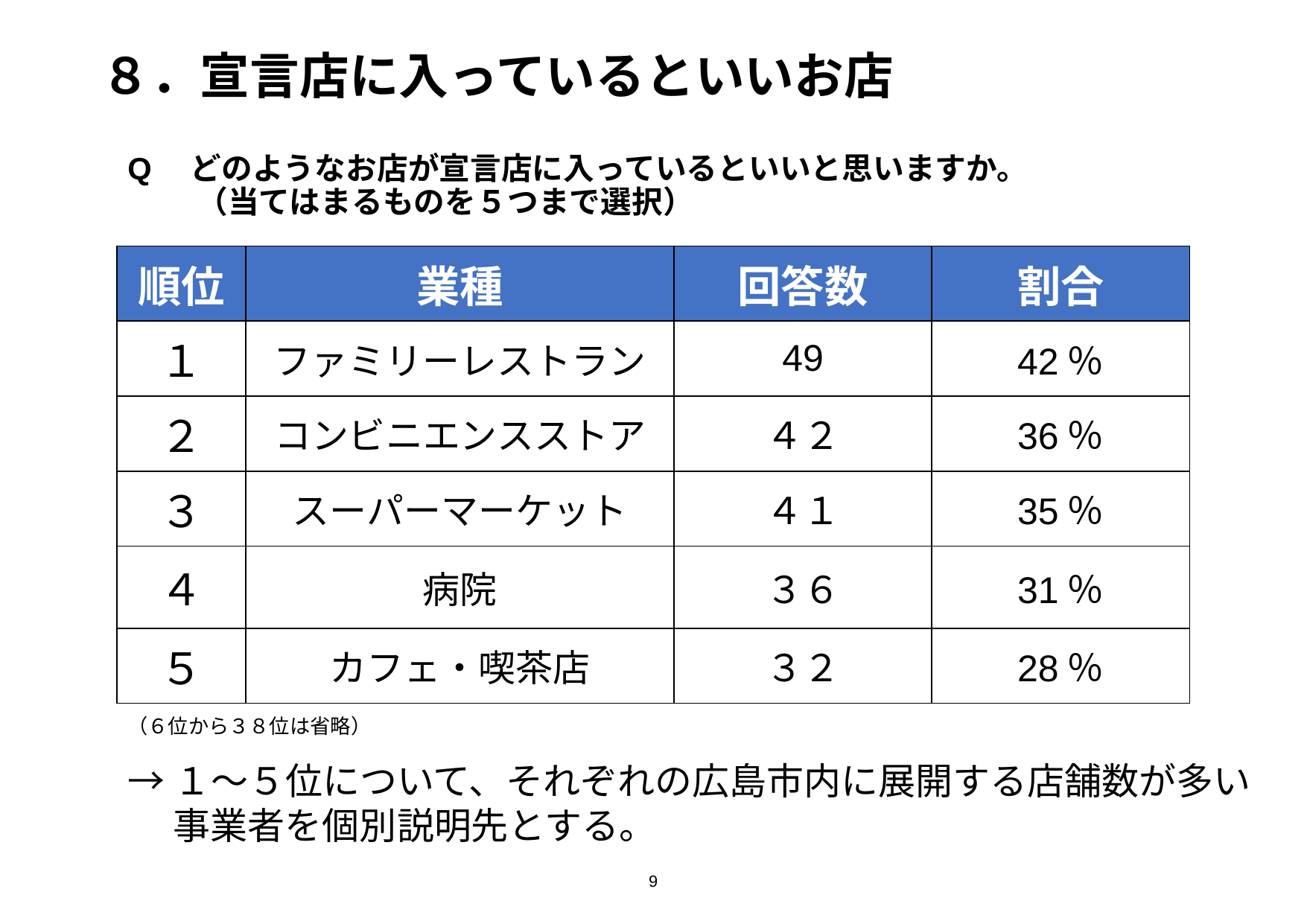

# ８．宣言店に入っているといいお店
Q　どのようなお店が宣言店に入っているといいと思いますか。
　　 （当てはまるものを５つまで選択）
| 順位 | 業種 | 回答数 | 割合 |
| --- | --- | --- | --- |
| １ | ファミリーレストラン | 49 | 42％ |
| ２ | コンビニエンスストア | ４２ | 36％ |
| ３ | スーパーマーケット | ４１ | 35％ |
| ４ | 病院 | ３６ | 31％ |
| ５ | カフェ・喫茶店 | ３２ | 28％ |
（６位から３８位は省略）
→１～５位について、それぞれの広島市内に展開する店舗数が多い
　 事業者を個別説明先とする。
9